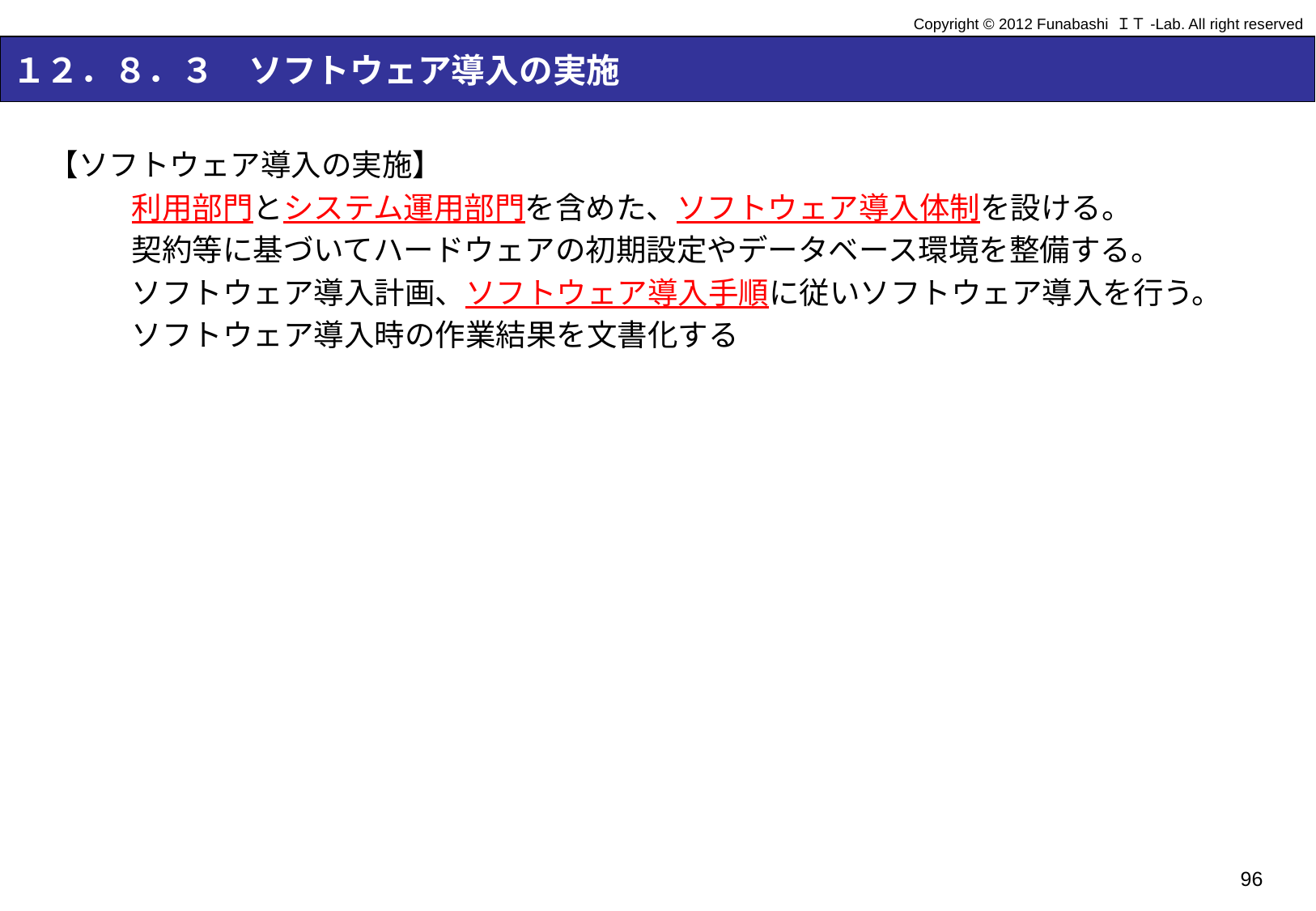

Copyright © 2012 Funabashi ＩＴ-Lab. All right reserved
# １２．８．３　ソフトウェア導入の実施
【ソフトウェア導入の実施】
利用部門とシステム運用部門を含めた、ソフトウェア導入体制を設ける。
契約等に基づいてハードウェアの初期設定やデータベース環境を整備する。
ソフトウェア導入計画、ソフトウェア導入手順に従いソフトウェア導入を行う。
ソフトウェア導入時の作業結果を文書化する
96